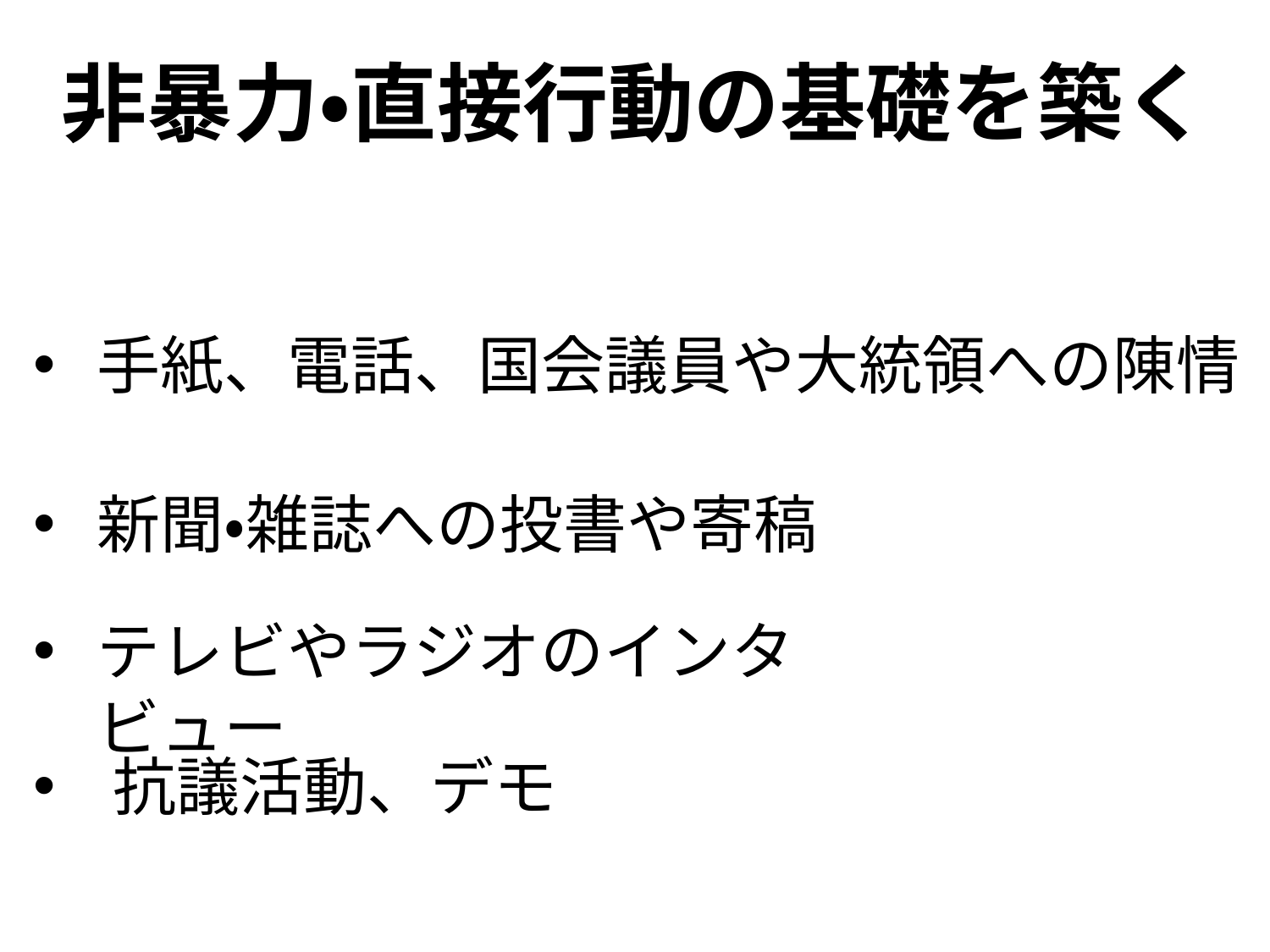

# 非暴力・直接行動の基礎を築く

手紙、電話、国会議員や大統領への陳情

新聞・雑誌への投書や寄稿

テレビやラジオのインタビュー

抗議活動、デモ